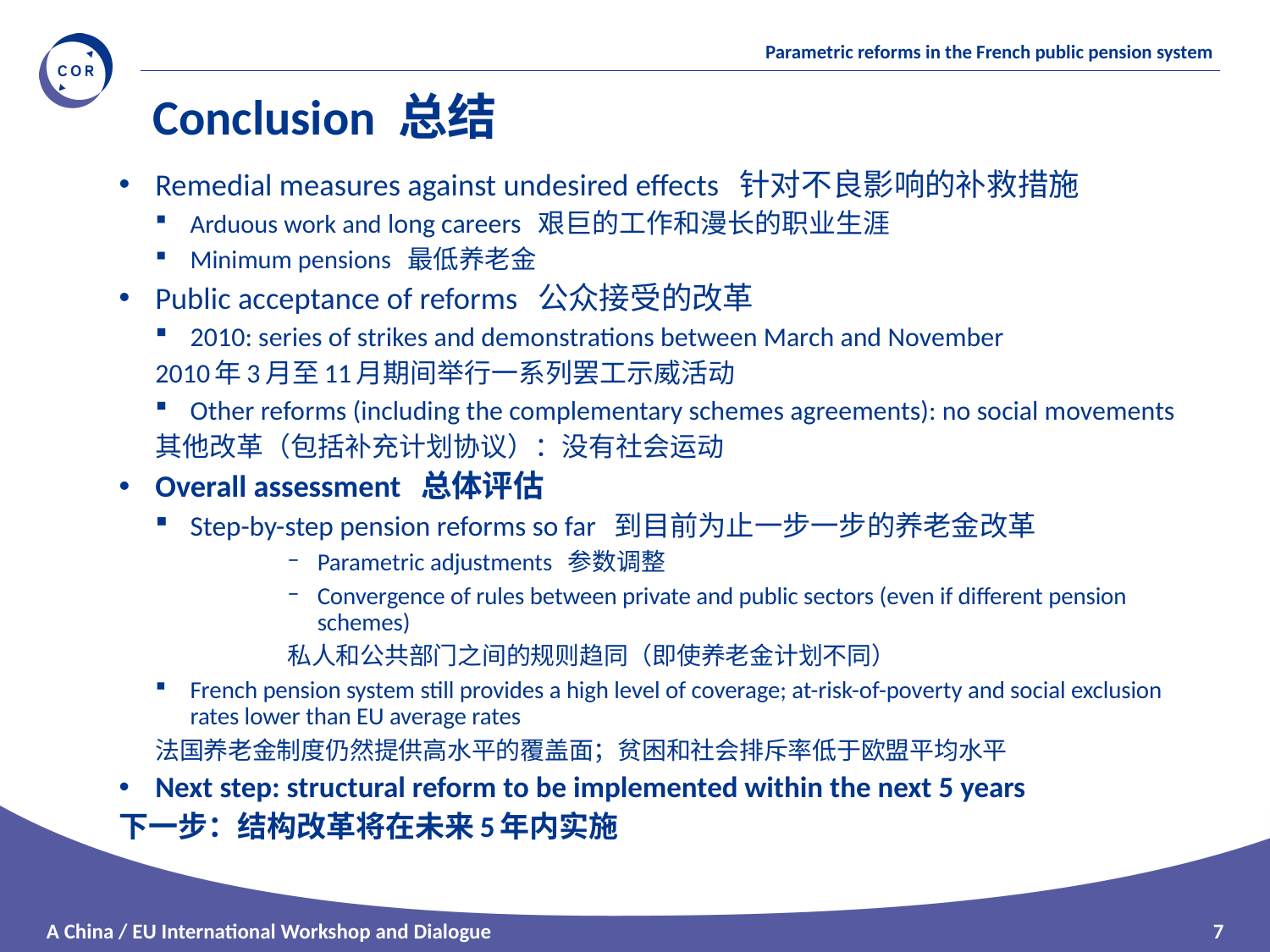

Conclusion 总结
Remedial measures against undesired effects  针对不良影响的补救措施
Arduous work and long careers  艰巨的工作和漫长的职业生涯
Minimum pensions  最低养老金
Public acceptance of reforms  公众接受的改革
2010: series of strikes and demonstrations between March and November
2010年3月至11月期间举行一系列罢工示威活动
Other reforms (including the complementary schemes agreements): no social movements
其他改革（包括补充计划协议）：没有社会运动
Overall assessment  总体评估
Step-by-step pension reforms so far  到目前为止一步一步的养老金改革
Parametric adjustments  参数调整
Convergence of rules between private and public sectors (even if different pension schemes)
私人和公共部门之间的规则趋同（即使养老金计划不同）
French pension system still provides a high level of coverage; at-risk-of-poverty and social exclusion rates lower than EU average rates
法国养老金制度仍然提供高水平的覆盖面；贫困和社会排斥率低于欧盟平均水平
Next step: structural reform to be implemented within the next 5 years
下一步：结构改革将在未来5年内实施